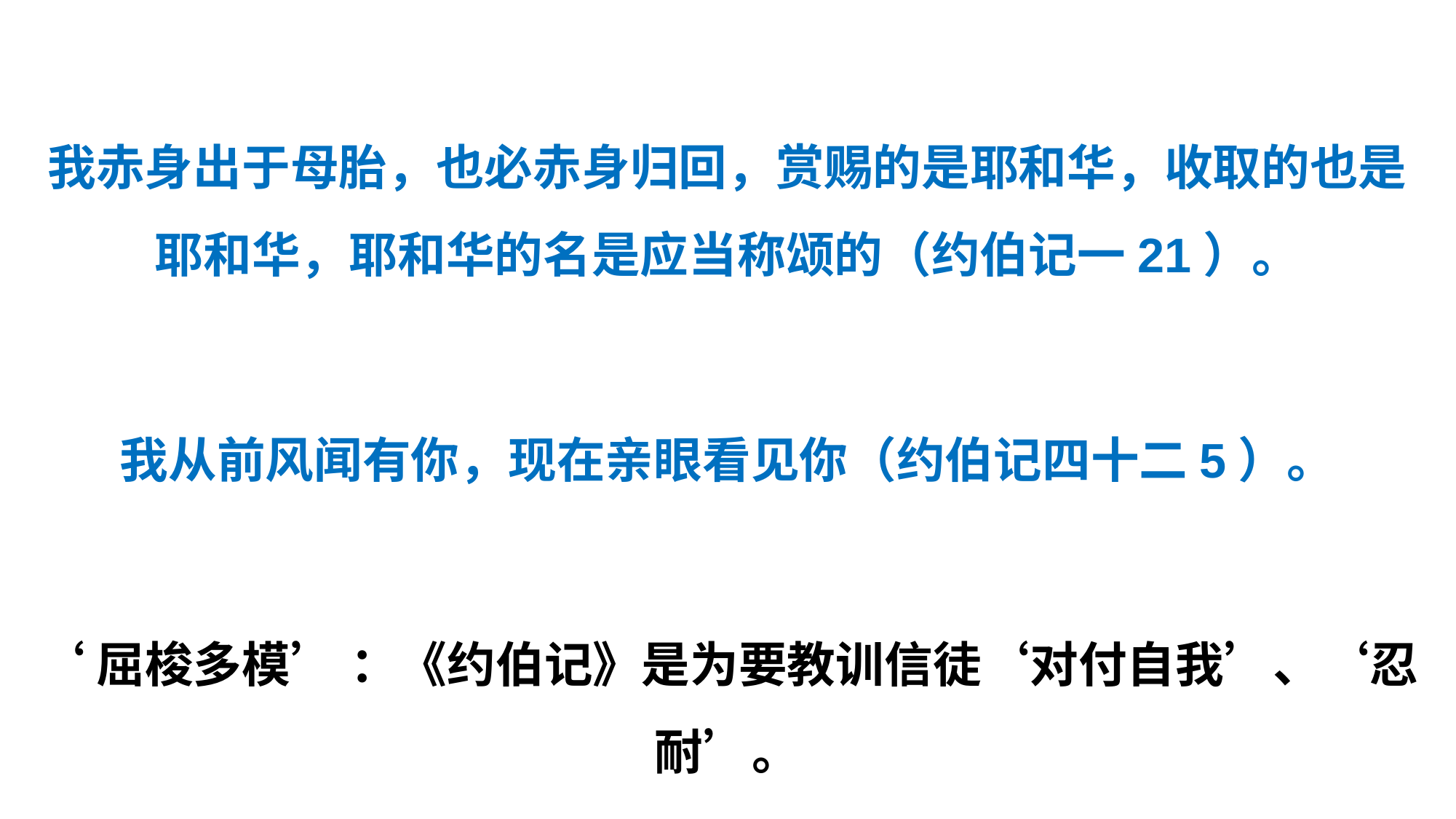

#
我赤身出于母胎，也必赤身归回，赏赐的是耶和华，收取的也是耶和华，耶和华的名是应当称颂的（约伯记一21）。

我从前风闻有你，现在亲眼看见你（约伯记四十二5）。

‘屈梭多模’ ：《约伯记》是为要教训信徒‘对付自我’、‘忍耐’。